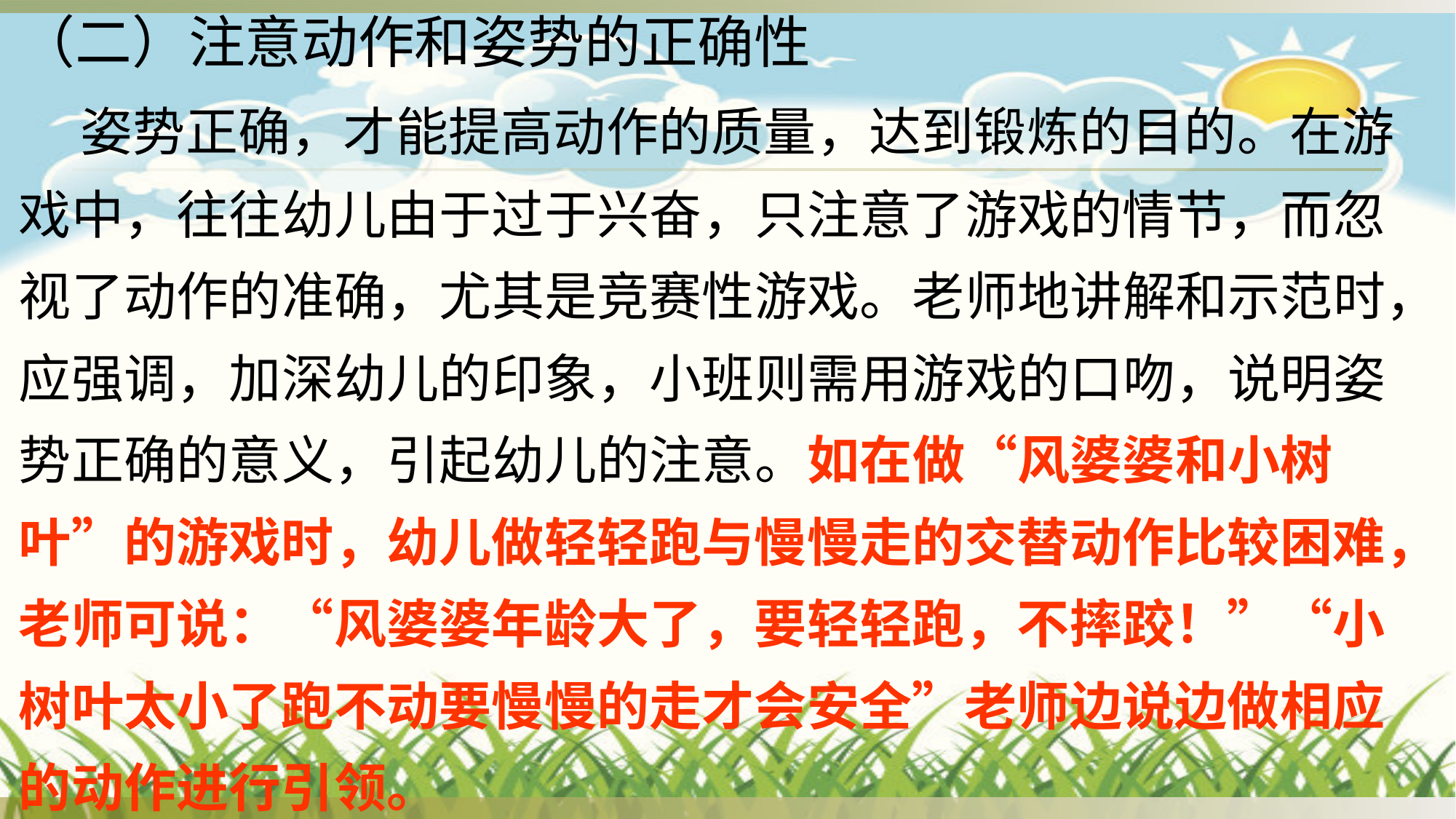

（二）注意动作和姿势的正确性
    姿势正确，才能提高动作的质量，达到锻炼的目的。在游戏中，往往幼儿由于过于兴奋，只注意了游戏的情节，而忽视了动作的准确，尤其是竞赛性游戏。老师地讲解和示范时，应强调，加深幼儿的印象，小班则需用游戏的口吻，说明姿势正确的意义，引起幼儿的注意。如在做“风婆婆和小树叶”的游戏时，幼儿做轻轻跑与慢慢走的交替动作比较困难，老师可说：“风婆婆年龄大了，要轻轻跑，不摔跤！”“小树叶太小了跑不动要慢慢的走才会安全”老师边说边做相应的动作进行引领。